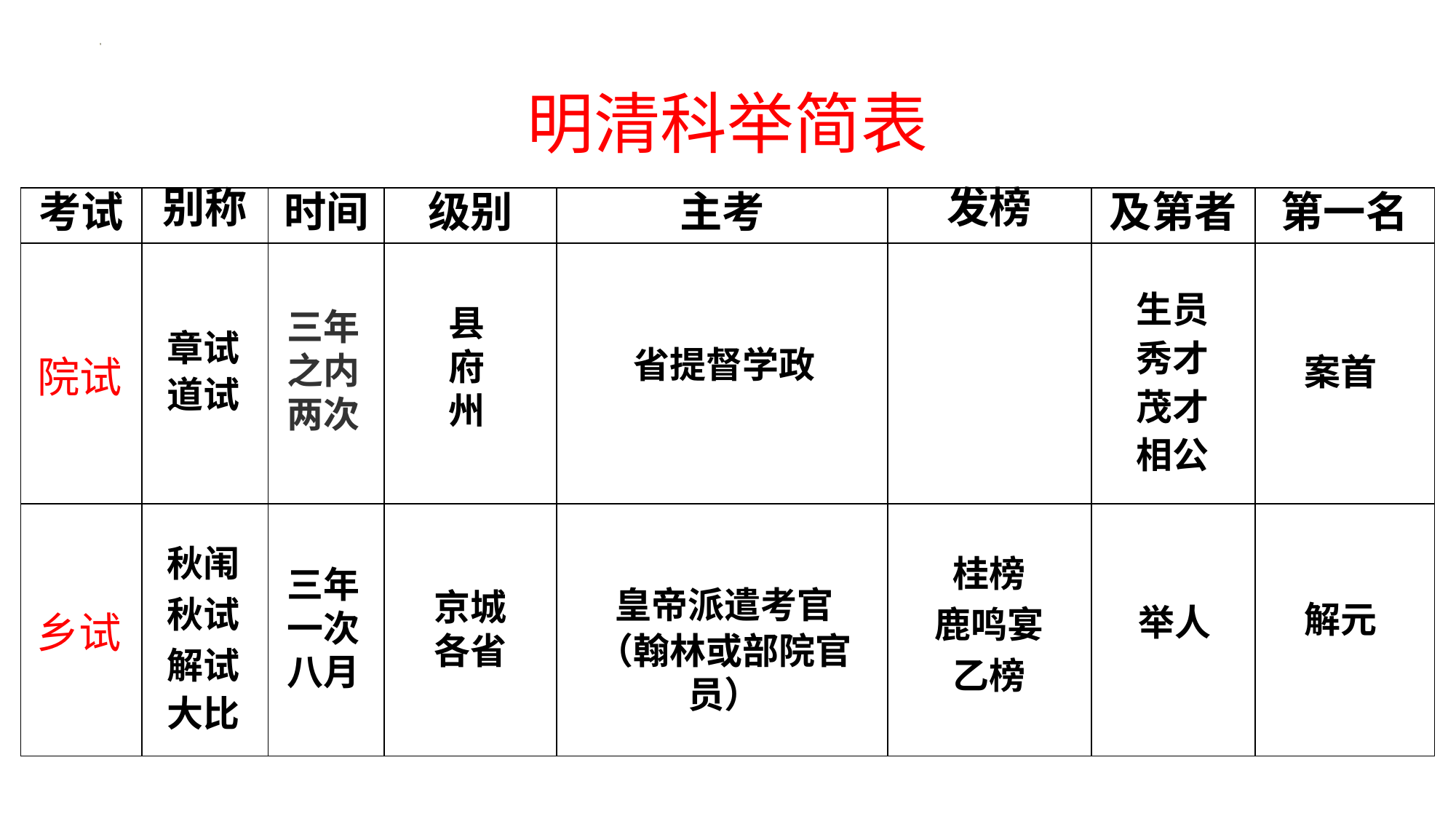

明清科举简表
| 考试 | 别称 | 时间 | 级别 | 主考 | 发榜 | 及第者 | 第一名 |
| --- | --- | --- | --- | --- | --- | --- | --- |
|  |  |  |  |  |  |  |  |
|  |  |  |  |  |  |  |  |
生员
秀才
茂才
相公
县
府
州
三年之内两次
省提督学政
章试
道试
案首
院试
秋闱
秋试
解试
大比
桂榜
鹿鸣宴
乙榜
三年一次
八月
京城
各省
解元
举人
皇帝派遣考官
（翰林或部院官员）
乡试